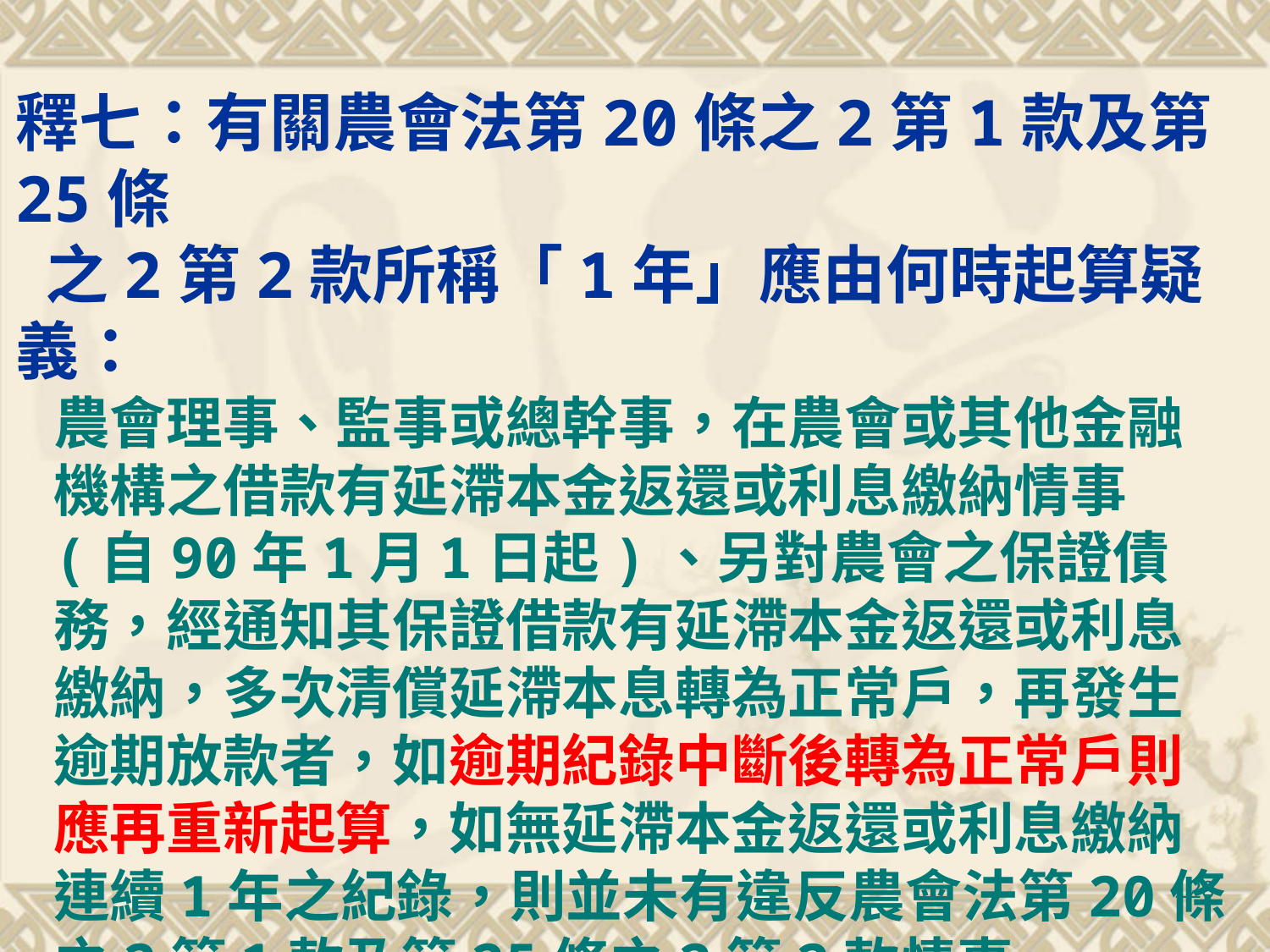

釋七：有關農會法第20條之2第1款及第25條
 之2第2款所稱「1年」應由何時起算疑義：
農會理事、監事或總幹事，在農會或其他金融機構之借款有延滯本金返還或利息繳納情事(自90年1月1日起)、另對農會之保證債務，經通知其保證借款有延滯本金返還或利息繳納，多次清償延滯本息轉為正常戶，再發生逾期放款者，如逾期紀錄中斷後轉為正常戶則應再重新起算，如無延滯本金返還或利息繳納連續1年之紀錄，則並未有違反農會法第20條之2第1款及第25條之2第2款情事。

120